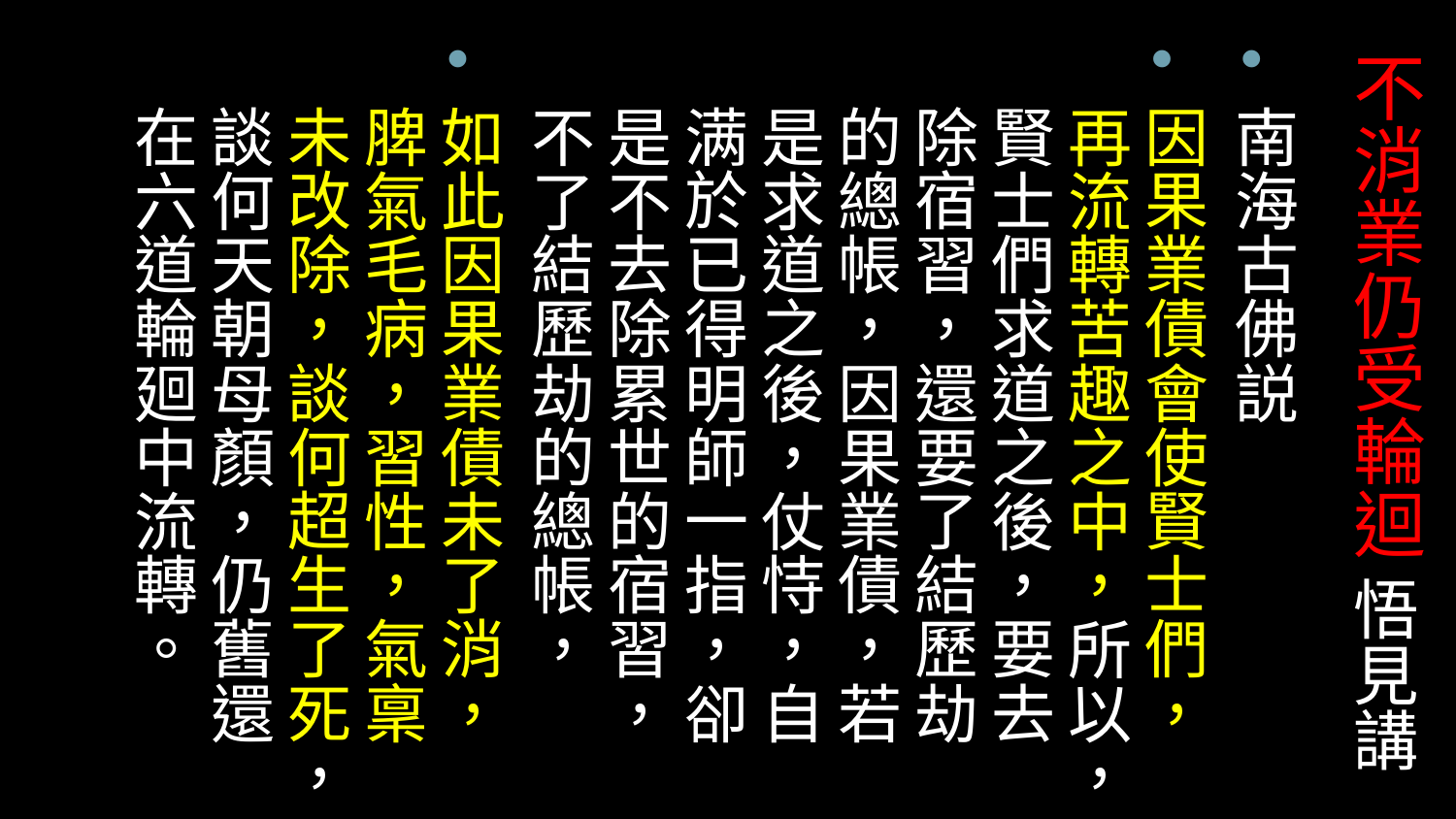

# 不消業仍受輪迴 悟見講
南海古佛説
因果業債會使賢士們，再流轉苦趣之中，所以，賢士們求道之後，要去除宿習，還要了結歷劫的總帳，因果業債，若是求道之後，仗恃，自满於已得明師一指，卻是不去除累世的宿習，不了結歷劫的總帳，
如此因果業債未了消，脾氣毛病，習性，氣稟未改除，談何超生了死，談何天朝母顏，仍舊還在六道輪廻中流轉。